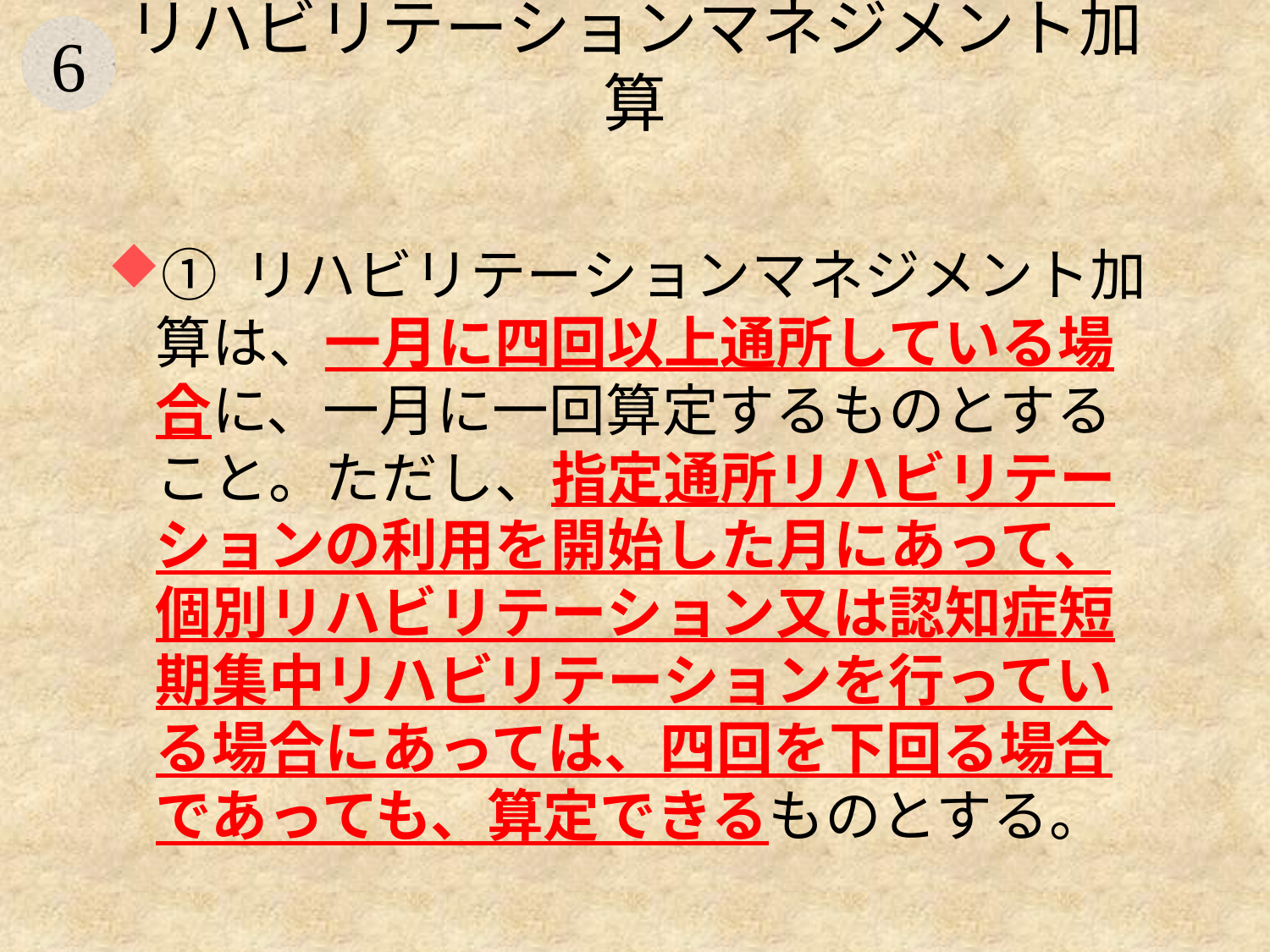

# リハビリテーションマネジメント加算
① リハビリテーションマネジメント加算は、一月に四回以上通所している場合に、一月に一回算定するものとすること。ただし、指定通所リハビリテーションの利用を開始した月にあって、個別リハビリテーション又は認知症短期集中リハビリテーションを行っている場合にあっては、四回を下回る場合であっても、算定できるものとする。